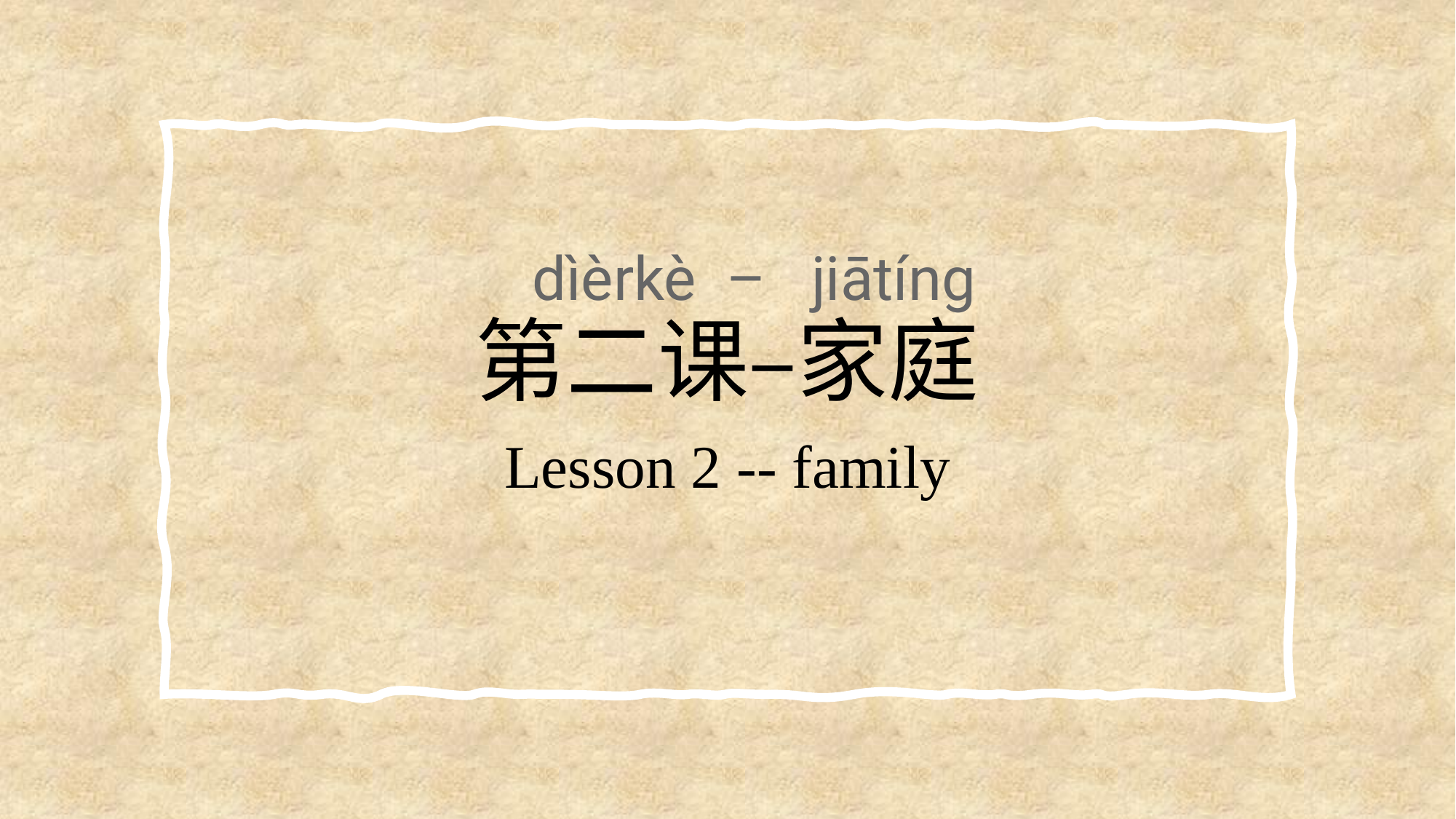

# 第二课–家庭
dìèrkè  –   jiātíng
Lesson 2 -- family